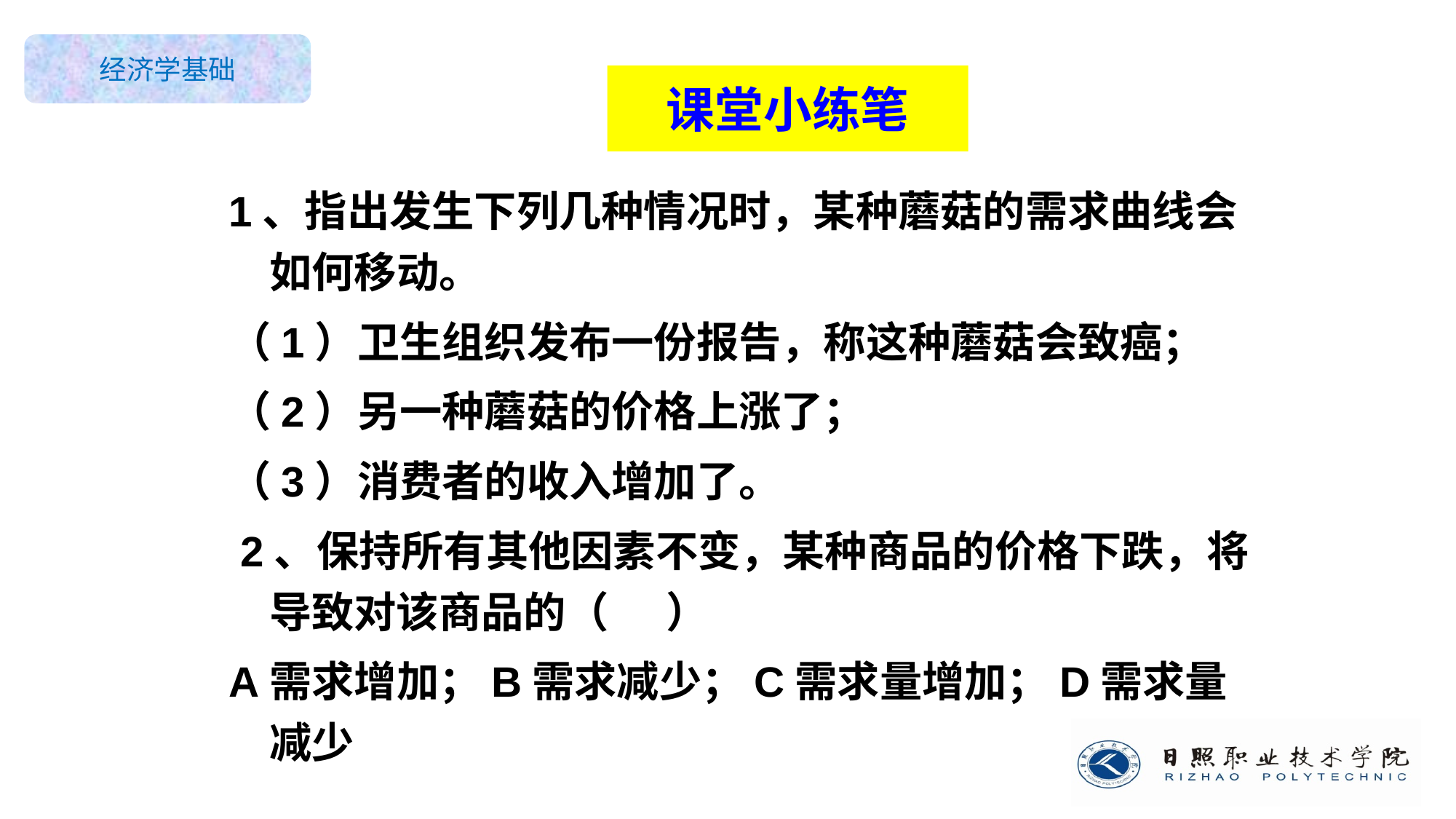

课堂小练笔
1、指出发生下列几种情况时，某种蘑菇的需求曲线会如何移动。
（1）卫生组织发布一份报告，称这种蘑菇会致癌；
（2）另一种蘑菇的价格上涨了；
（3）消费者的收入增加了。
 2、保持所有其他因素不变，某种商品的价格下跌，将导致对该商品的（      ）
A需求增加；B需求减少；C需求量增加；D需求量减少